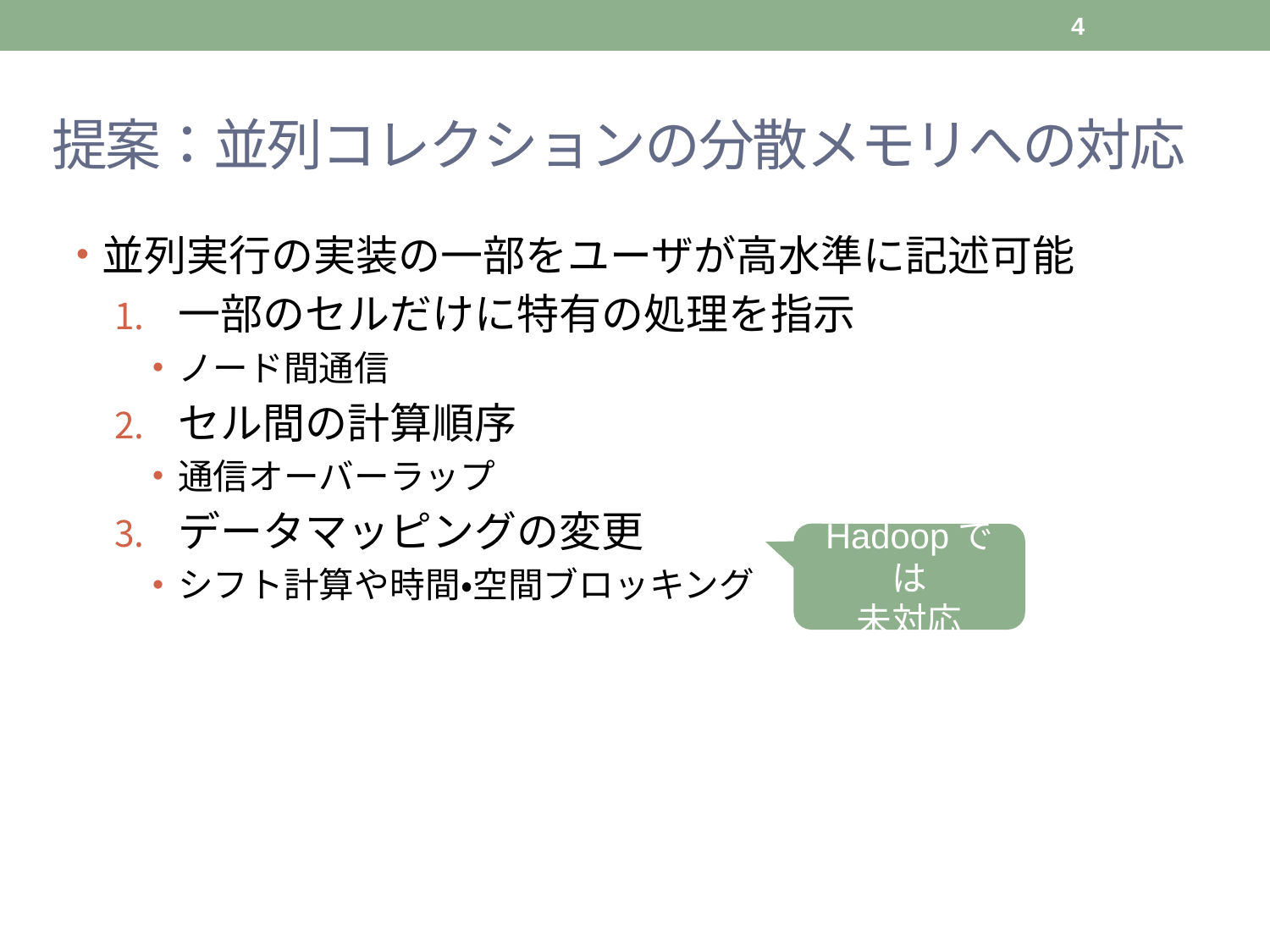

4
# 提案：並列コレクションの分散メモリへの対応
並列実行の実装の一部をユーザが高水準に記述可能
一部のセルだけに特有の処理を指示
ノード間通信
セル間の計算順序
通信オーバーラップ
データマッピングの変更
シフト計算や時間・空間ブロッキング
Hadoopでは
未対応